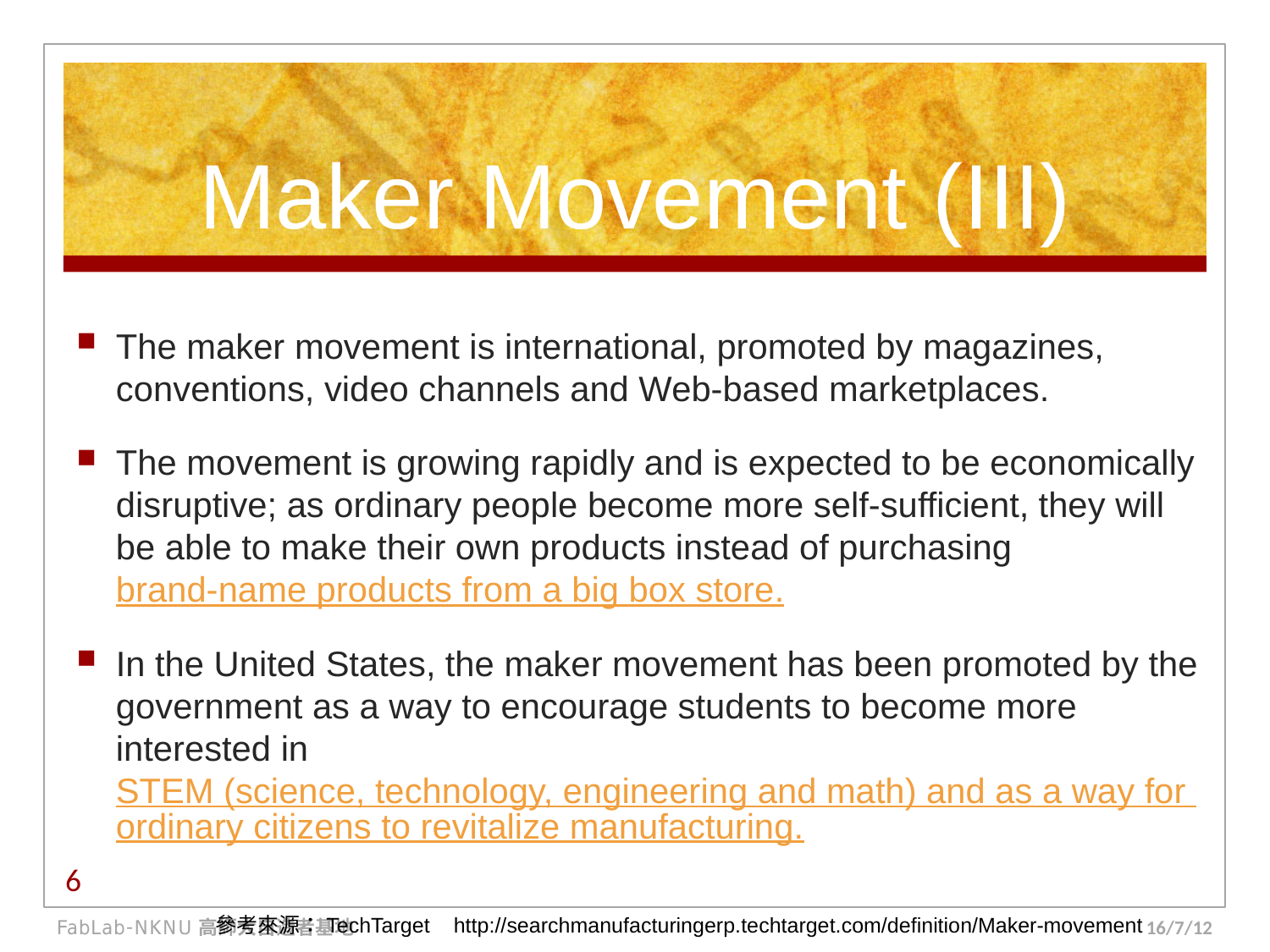

# Maker Movement (III)
The maker movement is international, promoted by magazines, conventions, video channels and Web-based marketplaces.
The movement is growing rapidly and is expected to be economically disruptive; as ordinary people become more self-sufficient, they will be able to make their own products instead of purchasing brand-name products from a big box store.
In the United States, the maker movement has been promoted by the government as a way to encourage students to become more interested in STEM (science, technology, engineering and math) and as a way for ordinary citizens to revitalize manufacturing.
6
FabLab-NKNU 高師大自造者基地
16/7/12
參考來源：TechTarget    http://searchmanufacturingerp.techtarget.com/definition/Maker-movement